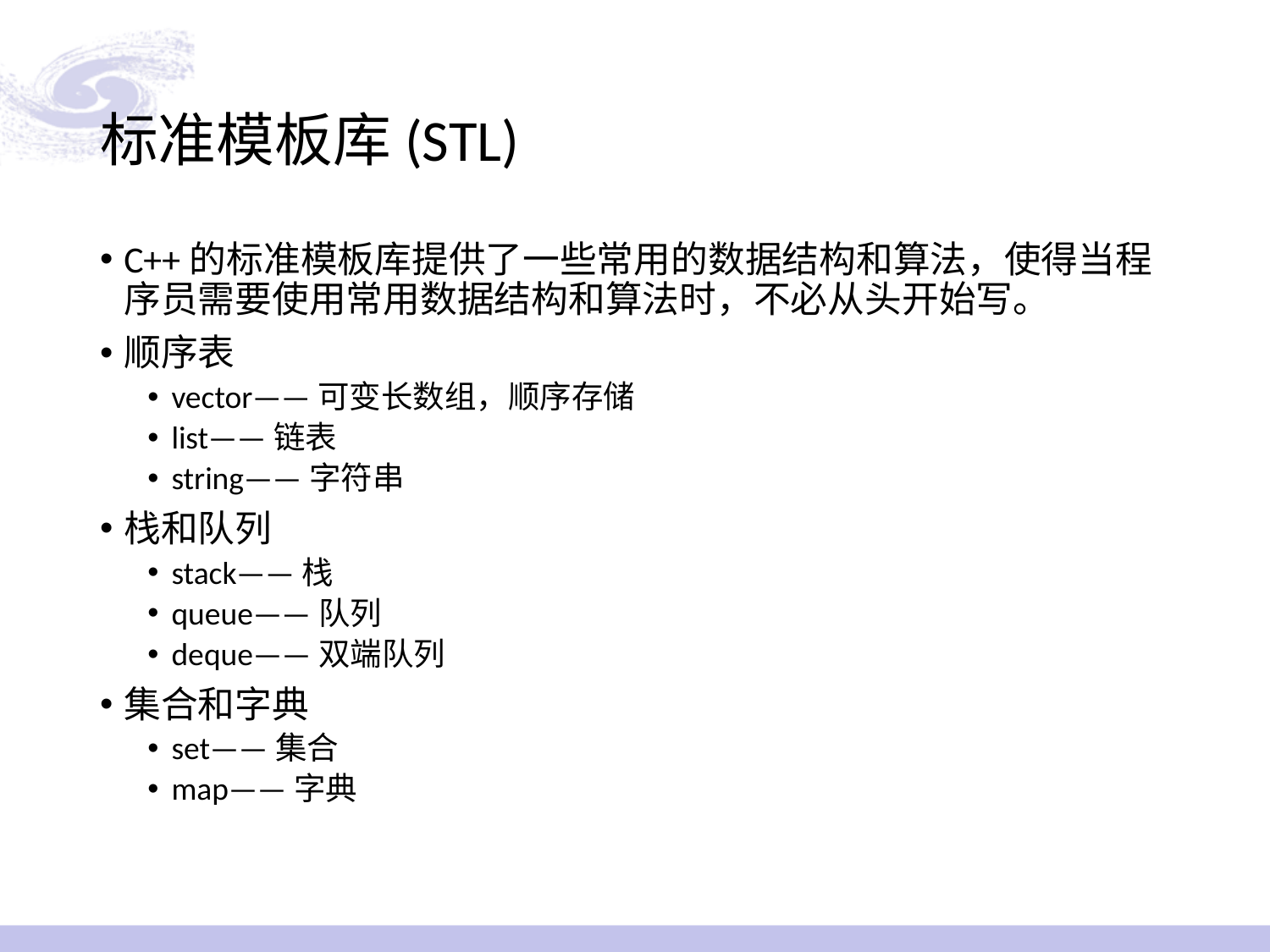

# 标准模板库(STL)
C++的标准模板库提供了一些常用的数据结构和算法，使得当程序员需要使用常用数据结构和算法时，不必从头开始写。
顺序表
vector——可变长数组，顺序存储
list——链表
string——字符串
栈和队列
stack——栈
queue——队列
deque——双端队列
集合和字典
set——集合
map——字典